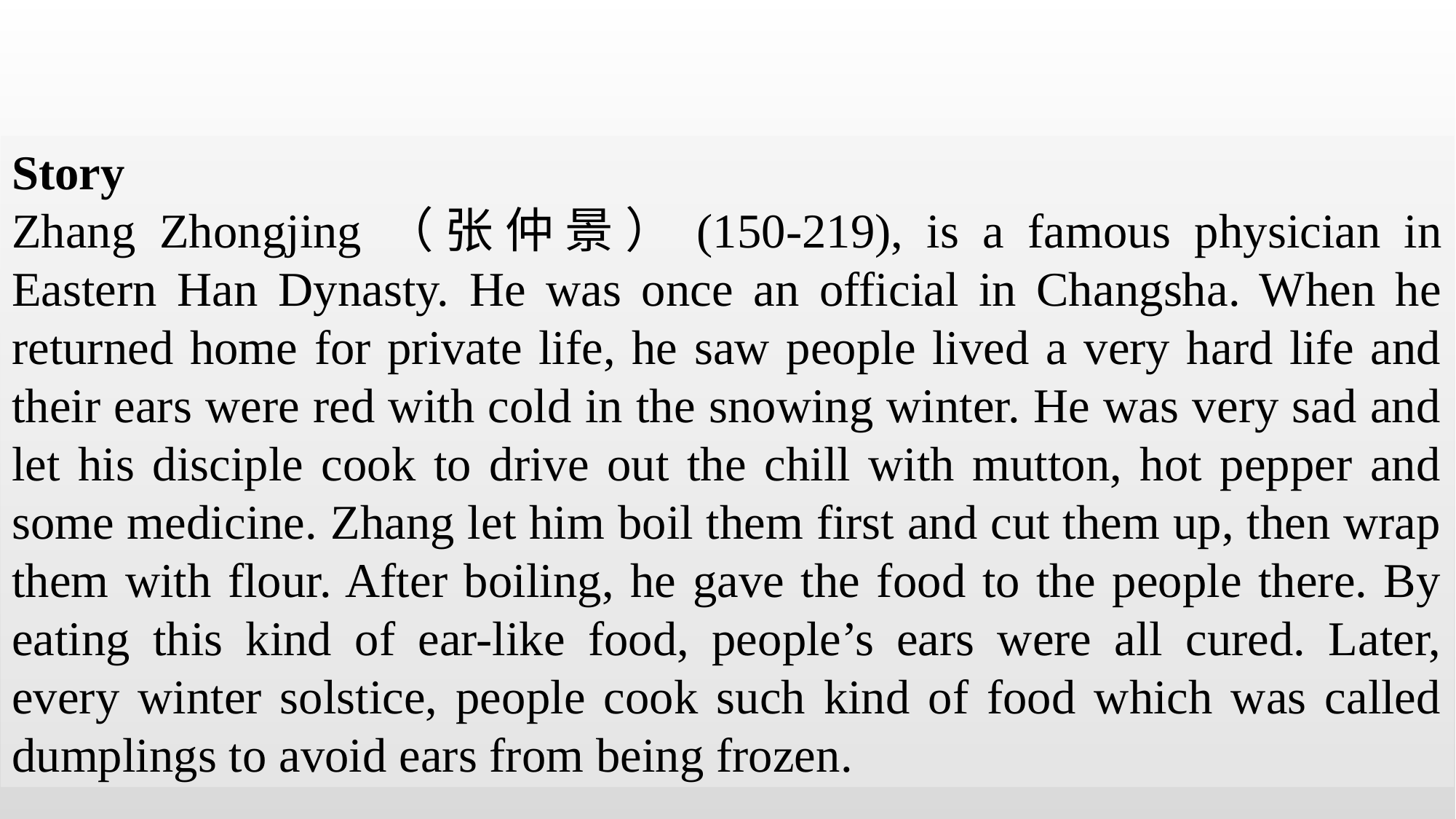

Story
Zhang Zhongjing（张仲景）(150-219), is a famous physician in Eastern Han Dynasty. He was once an official in Changsha. When he returned home for private life, he saw people lived a very hard life and their ears were red with cold in the snowing winter. He was very sad and let his disciple cook to drive out the chill with mutton, hot pepper and some medicine. Zhang let him boil them first and cut them up, then wrap them with flour. After boiling, he gave the food to the people there. By eating this kind of ear-like food, people’s ears were all cured. Later, every winter solstice, people cook such kind of food which was called dumplings to avoid ears from being frozen.